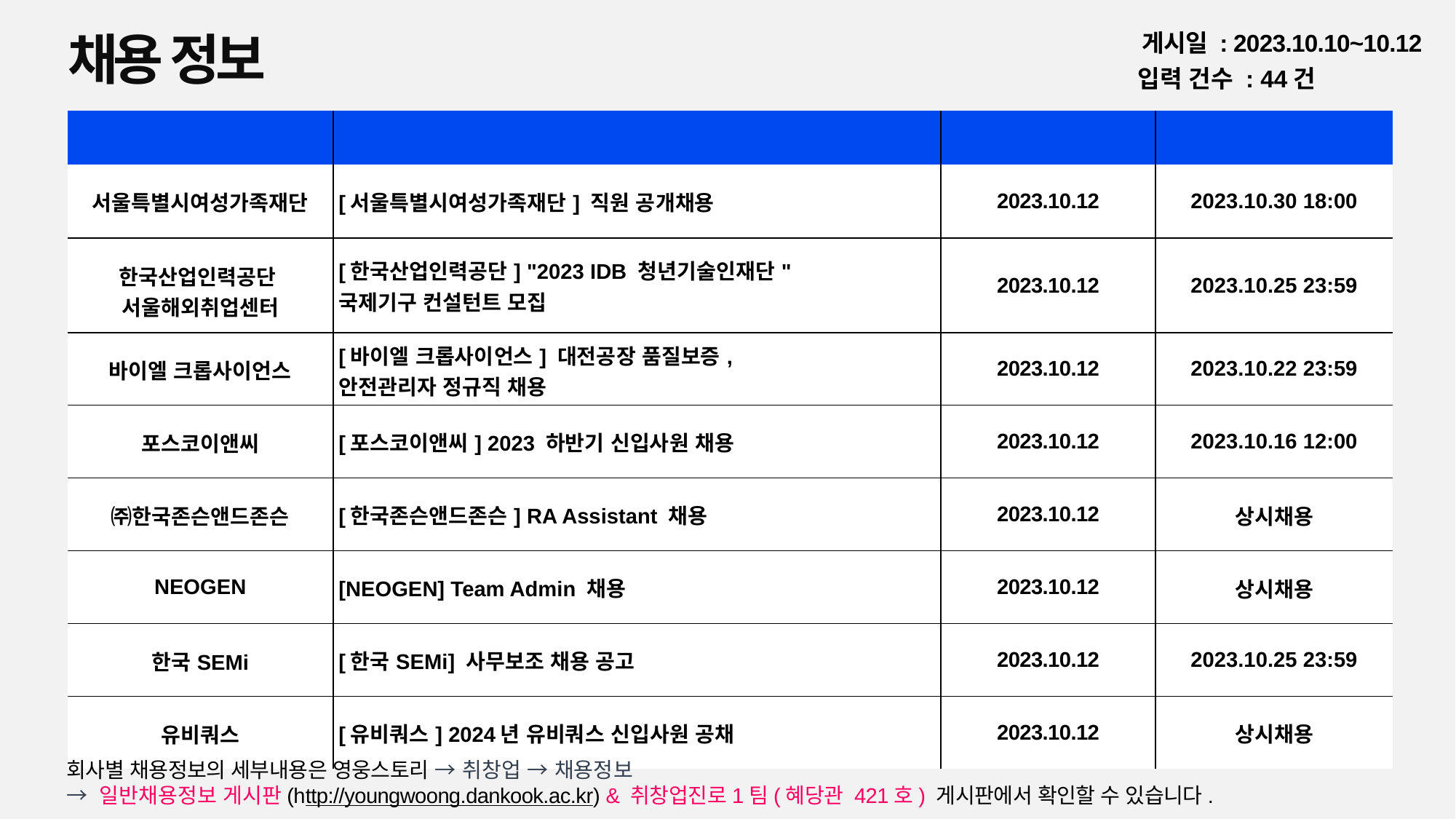

채용 정보
게시일 : 2023.10.10~10.12
입력 건수 : 44건
| 회사명 | 공고명 | 등록일 | 마감일 |
| --- | --- | --- | --- |
| 서울특별시여성가족재단 | [서울특별시여성가족재단] 직원 공개채용 | 2023.10.12 | 2023.10.30 18:00 |
| 한국산업인력공단 서울해외취업센터 | [한국산업인력공단] "2023 IDB 청년기술인재단" 국제기구 컨설턴트 모집 | 2023.10.12 | 2023.10.25 23:59 |
| 바이엘 크롭사이언스 | [바이엘 크롭사이언스] 대전공장 품질보증, 안전관리자 정규직 채용 | 2023.10.12 | 2023.10.22 23:59 |
| 포스코이앤씨 | [포스코이앤씨] 2023 하반기 신입사원 채용 | 2023.10.12 | 2023.10.16 12:00 |
| ㈜한국존슨앤드존슨 | [한국존슨앤드존슨] RA Assistant 채용 | 2023.10.12 | 상시채용 |
| NEOGEN | [NEOGEN] Team Admin 채용 | 2023.10.12 | 상시채용 |
| 한국SEMi | [한국SEMi] 사무보조 채용 공고 | 2023.10.12 | 2023.10.25 23:59 |
| 유비쿼스 | [유비쿼스] 2024년 유비쿼스 신입사원 공채 | 2023.10.12 | 상시채용 |
회사별 채용정보의 세부내용은 영웅스토리 → 취창업 → 채용정보
→ 일반채용정보 게시판(http://youngwoong.dankook.ac.kr) & 취창업진로1팀(혜당관 421호) 게시판에서 확인할 수 있습니다.